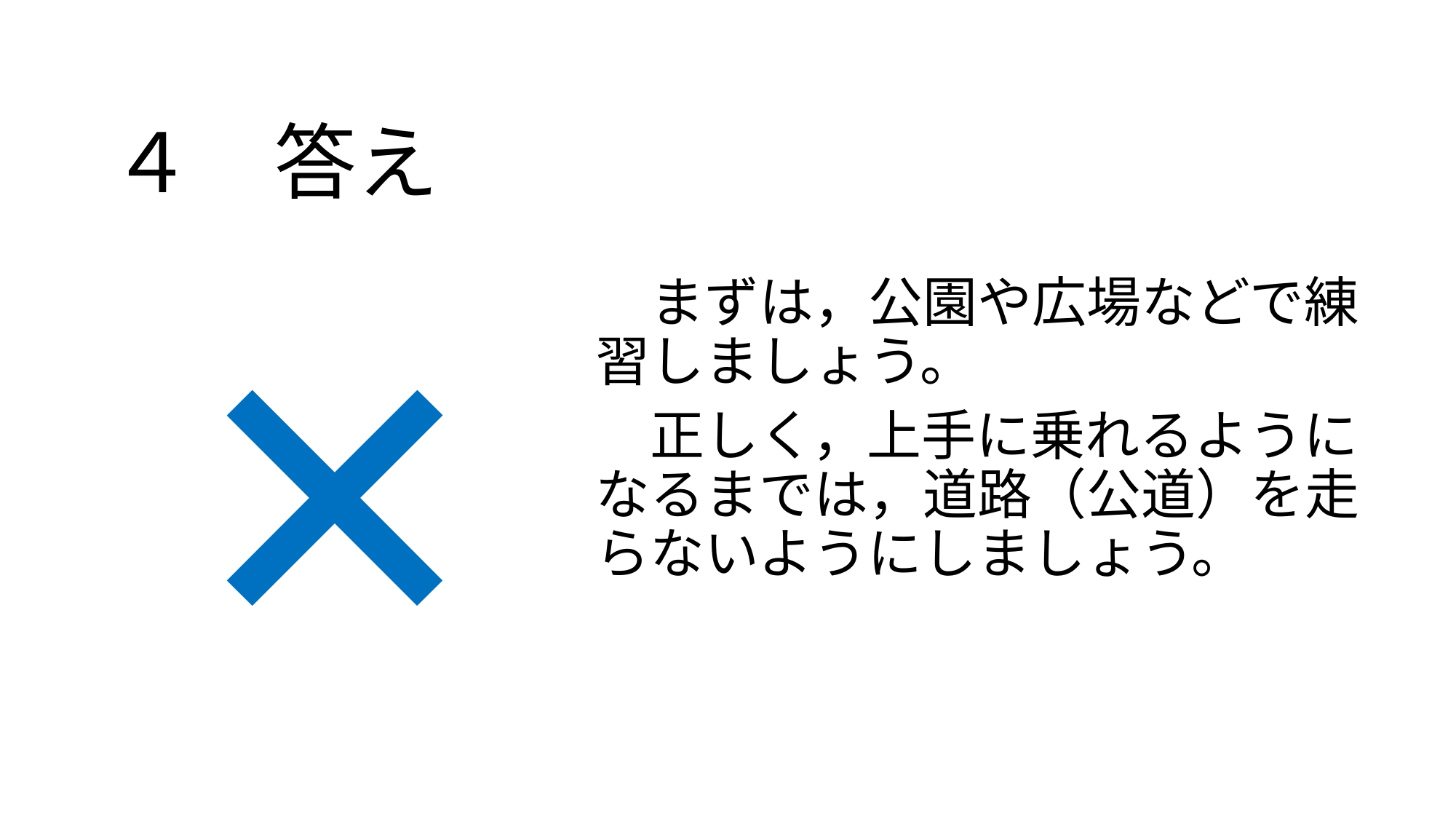

# ４　答え
✕
　まずは，公園や広場などで練習しましょう。
　正しく，上手に乗れるようになるまでは，道路（公道）を走らないようにしましょう。